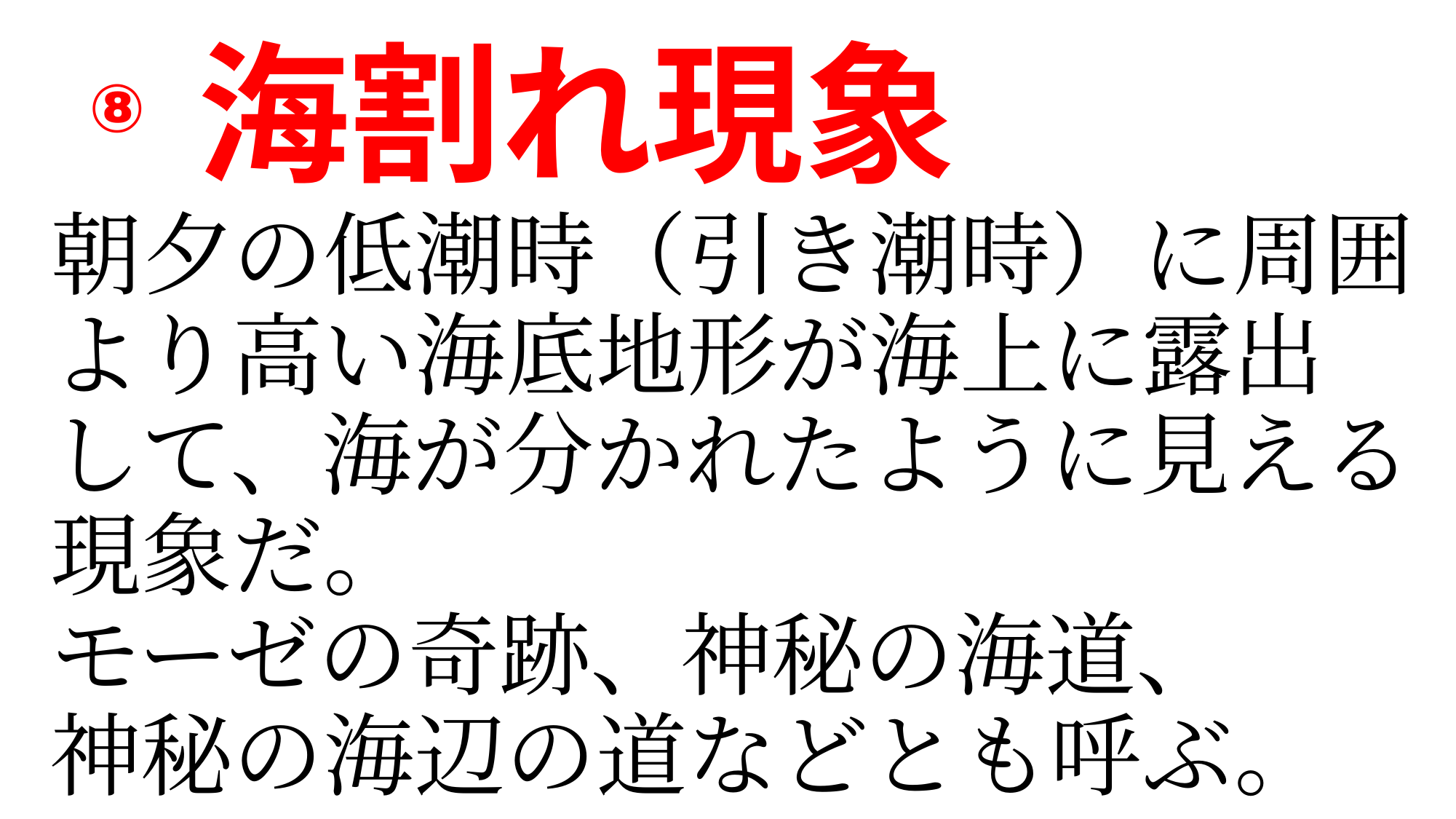

海割れ現象
⑧
朝夕の低潮時（引き潮時）に周囲
より高い海底地形が海上に露出
して、海が分かれたように見える
現象だ。
モーゼの奇跡、神秘の海道、
神秘の海辺の道などとも呼ぶ。